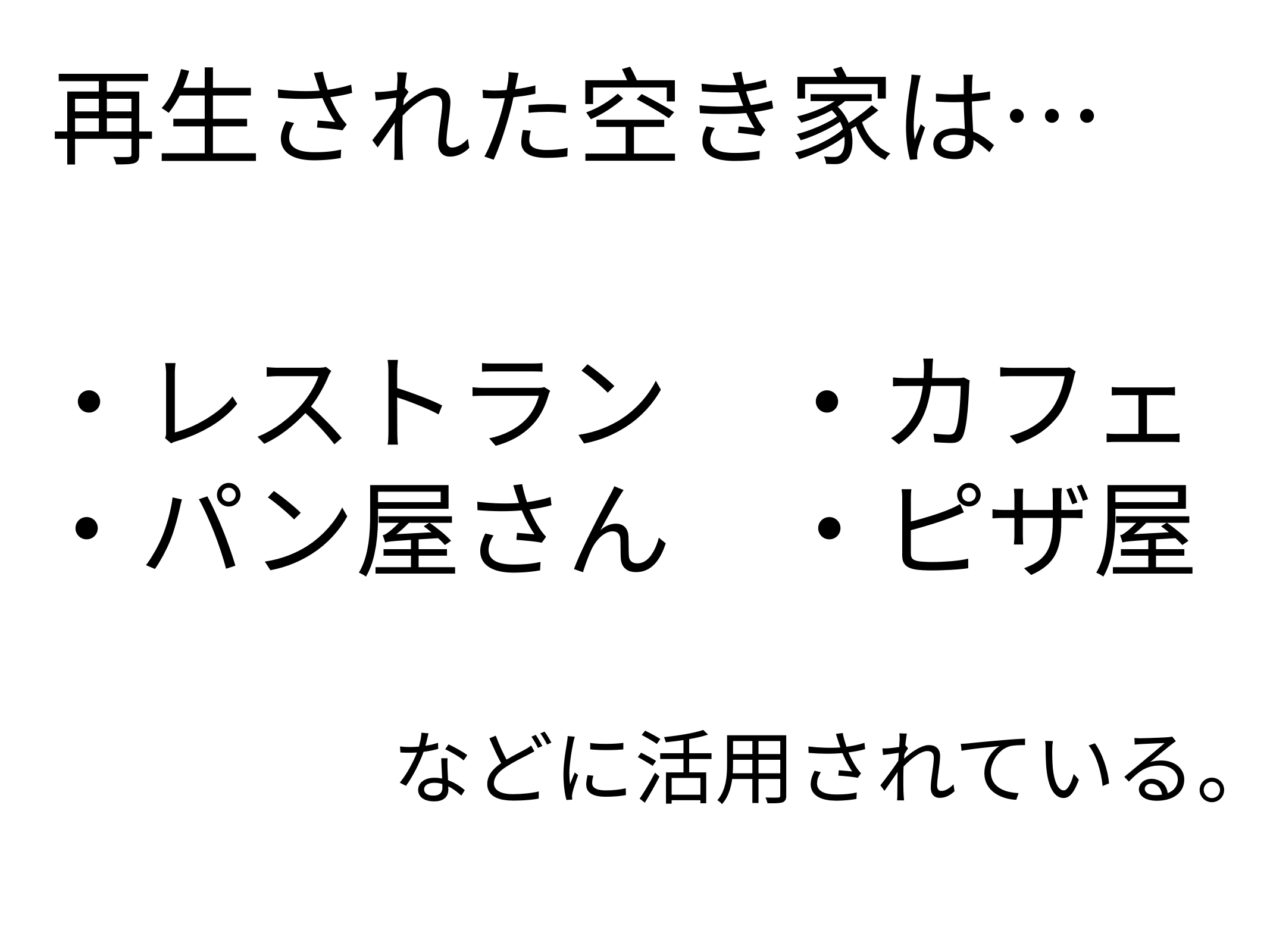

再生された空き家は…
・レストラン　・カフェ
・パン屋さん　・ピザ屋
などに活用されている。